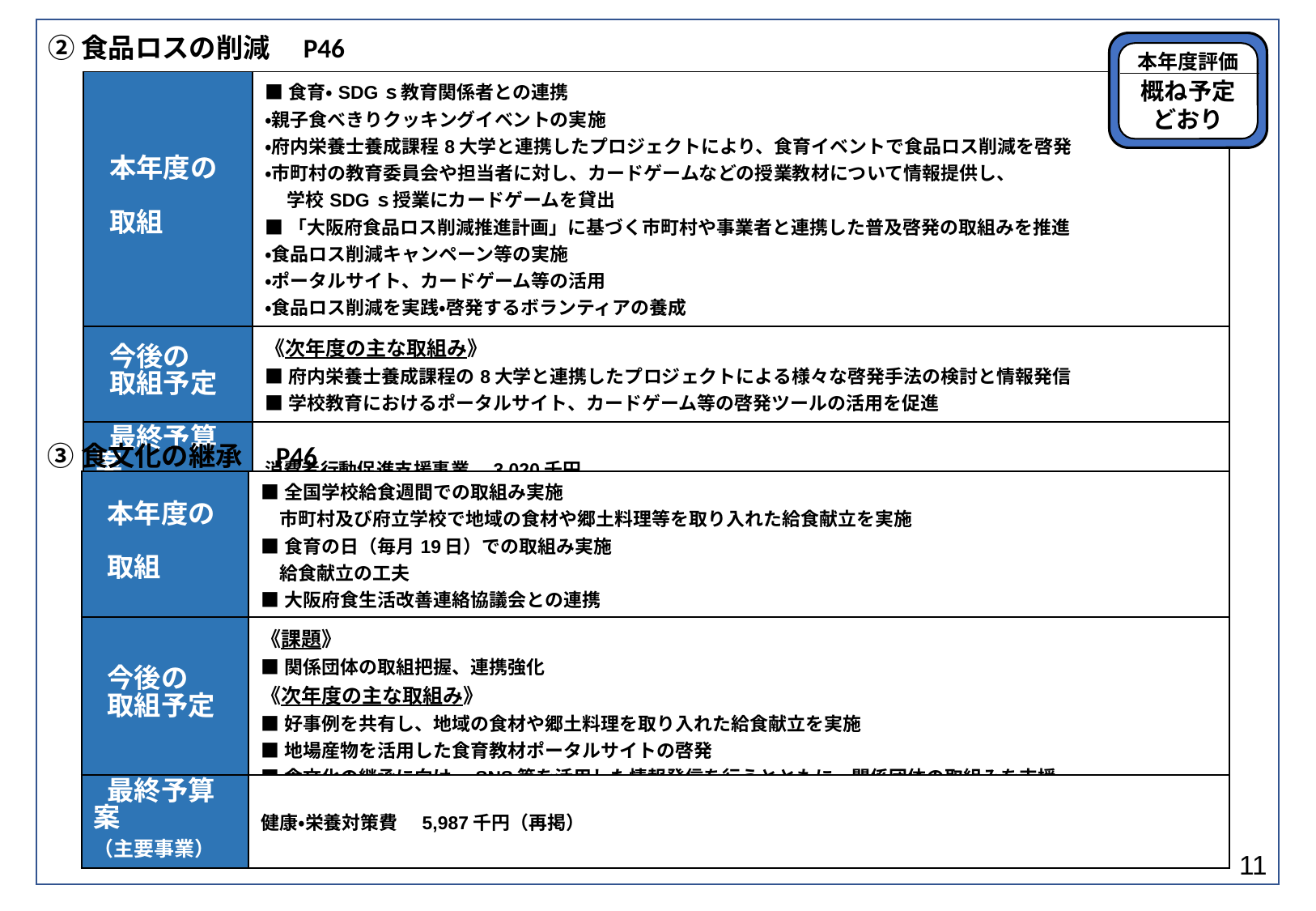

②食品ロスの削減　P46

本年度評価

概ね予定
どおり
| 本年度の 取組 | ■食育・SDGｓ教育関係者との連携 ・親子食べきりクッキングイベントの実施 ・府内栄養士養成課程8大学と連携したプロジェクトにより、食育イベントで食品ロス削減を啓発 ・市町村の教育委員会や担当者に対し、カードゲームなどの授業教材について情報提供し、 学校SDGｓ授業にカードゲームを貸出 ■「大阪府食品ロス削減推進計画」に基づく市町村や事業者と連携した普及啓発の取組みを推進 ・食品ロス削減キャンペーン等の実施　 ・ポータルサイト、カードゲーム等の活用 ・食品ロス削減を実践・啓発するボランティアの養成 |
| --- | --- |
| 今後の 取組予定 | 《次年度の主な取組み》 ■府内栄養士養成課程の8大学と連携したプロジェクトによる様々な啓発手法の検討と情報発信 ■学校教育におけるポータルサイト、カードゲーム等の啓発ツールの活用を促進 |
| 最終予算案　　 （主要事業） | 消費者行動促進支援事業　3,020千円 |
③食文化の継承　P46
概ね予定どおり
| 本年度の 取組 | ■全国学校給食週間での取組み実施 　市町村及び府立学校で地域の食材や郷土料理等を取り入れた給食献立を実施 ■食育の日（毎月19日）での取組み実施 　給食献立の工夫 ■大阪府食生活改善連絡協議会との連携 　協議会が行う日本型食生活の普及啓発活動への支援 |
| --- | --- |
| 今後の 取組予定 | 《課題》 ■関係団体の取組把握、連携強化 《次年度の主な取組み》 ■好事例を共有し、地域の食材や郷土料理を取り入れた給食献立を実施 ■地場産物を活用した食育教材ポータルサイトの啓発 ■食文化の継承に向け、SNS等を活用した情報発信を行うとともに、関係団体の取組みを支援 |
| 最終予算案 （主要事業） | 健康・栄養対策費　5,987千円（再掲） |
概ね予定どおり
11